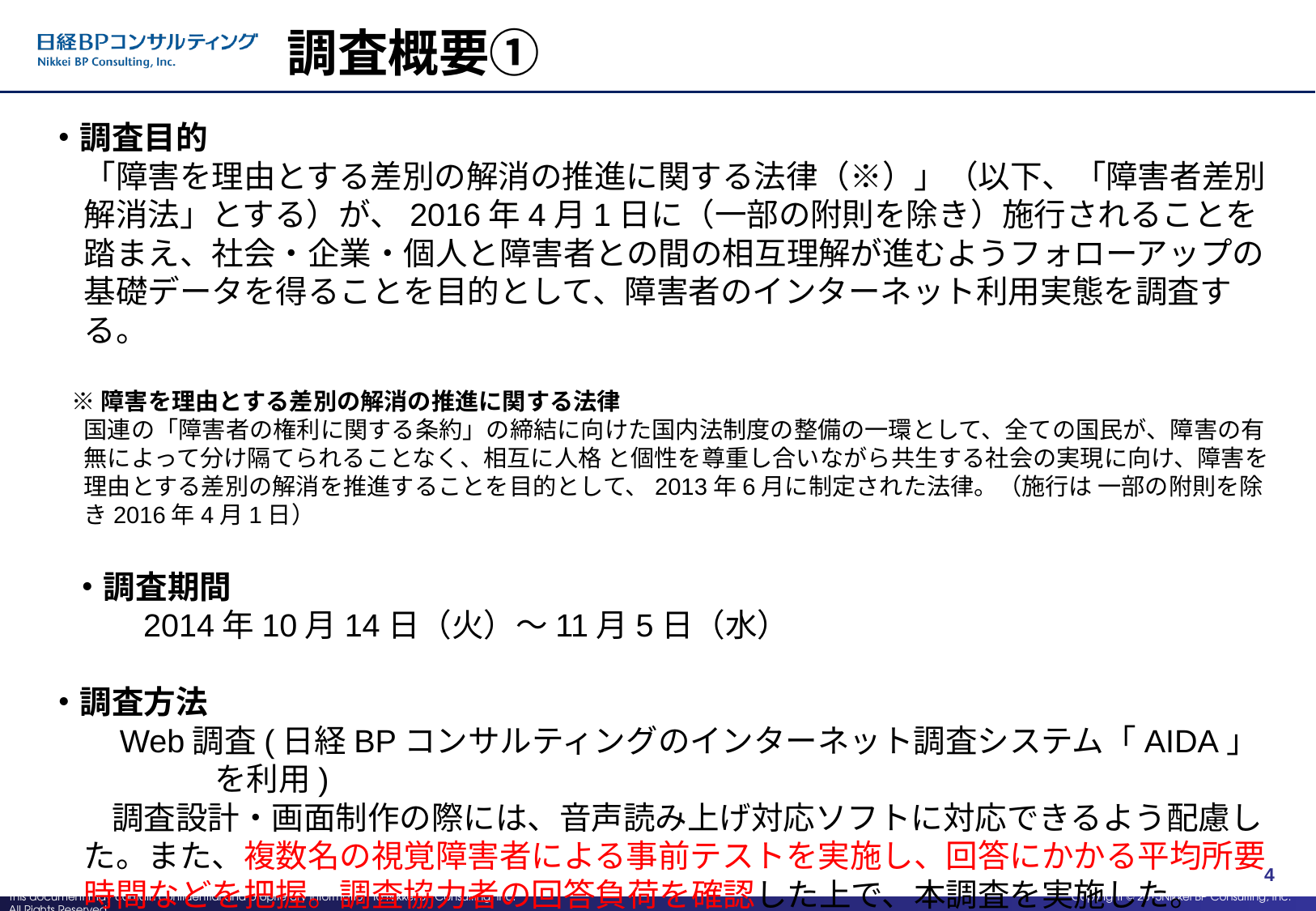

4
# 調査概要①
・調査目的
「障害を理由とする差別の解消の推進に関する法律（※）」（以下、「障害者差別解消法」とする）が、2016年4月1日に（一部の附則を除き）施行されることを踏まえ、社会・企業・個人と障害者との間の相互理解が進むようフォローアップの基礎データを得ることを目的として、障害者のインターネット利用実態を調査する。

※障害を理由とする差別の解消の推進に関する法律
国連の「障害者の権利に関する条約」の締結に向けた国内法制度の整備の一環として、全ての国民が、障害の有無によって分け隔てられることなく、相互に人格 と個性を尊重し合いながら共生する社会の実現に向け、障害を理由とする差別の解消を推進することを目的として、2013年6月に制定された法律。（施行は 一部の附則を除き2016年4月1日）

・調査期間
　　2014年10月14日（火）～11月5日（水）

・調査方法
　　Web調査(日経BPコンサルティングのインターネット調査システム「AIDA」を利用)
　　調査設計・画面制作の際には、音声読み上げ対応ソフトに対応できるよう配慮した。また、複数名の視覚障害者による事前テストを実施し、回答にかかる平均所要時間などを把握。調査協力者の回答負荷を確認した上で、本調査を実施した。